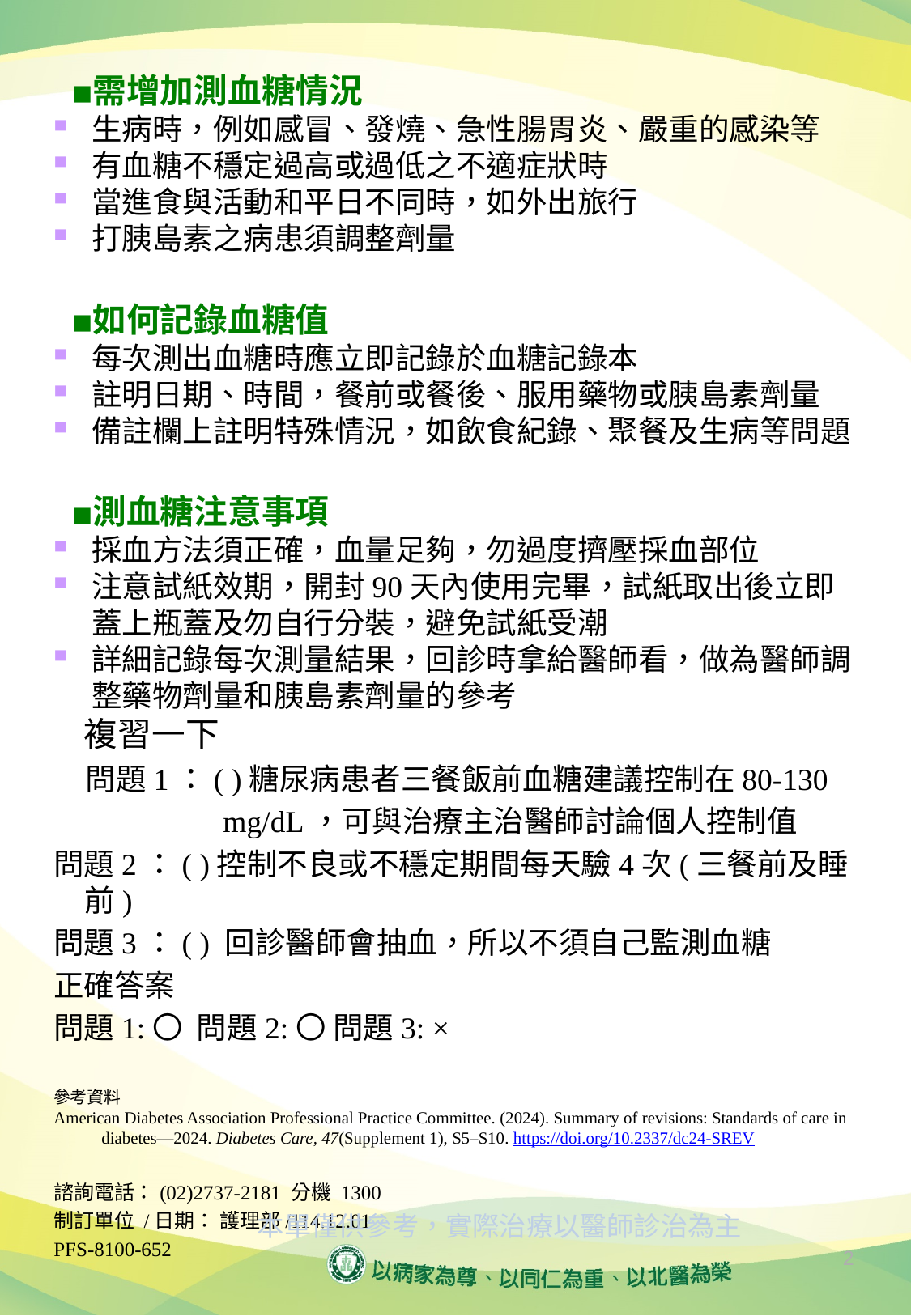

需增加測血糖情況
生病時，例如感冒、發燒、急性腸胃炎、嚴重的感染等
有血糖不穩定過高或過低之不適症狀時
當進食與活動和平日不同時，如外出旅行
打胰島素之病患須調整劑量

如何記錄血糖值
每次測出血糖時應立即記錄於血糖記錄本
註明日期、時間，餐前或餐後、服用藥物或胰島素劑量
備註欄上註明特殊情況，如飲食紀錄、聚餐及生病等問題

測血糖注意事項
採血方法須正確，血量足夠，勿過度擠壓採血部位
注意試紙效期，開封90天內使用完畢，試紙取出後立即蓋上瓶蓋及勿自行分裝，避免試紙受潮
詳細記錄每次測量結果，回診時拿給醫師看，做為醫師調整藥物劑量和胰島素劑量的參考
   複習一下
     問題1：( )糖尿病患者三餐飯前血糖建議控制在80-130
                      mg/dL，可與治療主治醫師討論個人控制值
問題2：( )控制不良或不穩定期間每天驗4次(三餐前及睡前)
問題3：( ) 回診醫師會抽血，所以不須自己監測血糖
正確答案
問題1:〇  問題2:〇 問題3: ×

參考資料
American Diabetes Association Professional Practice Committee. (2024). Summary of revisions: Standards of care in diabetes—2024. Diabetes Care, 47(Supplement 1), S5–S10. https://doi.org/10.2337/dc24-SREV

諮詢電話：(02)2737-2181 分機 1300
制訂單位 /日期： 護理部/114.12.01
PFS-8100-652
本單僅供參考，實際治療以醫師診治為主
2